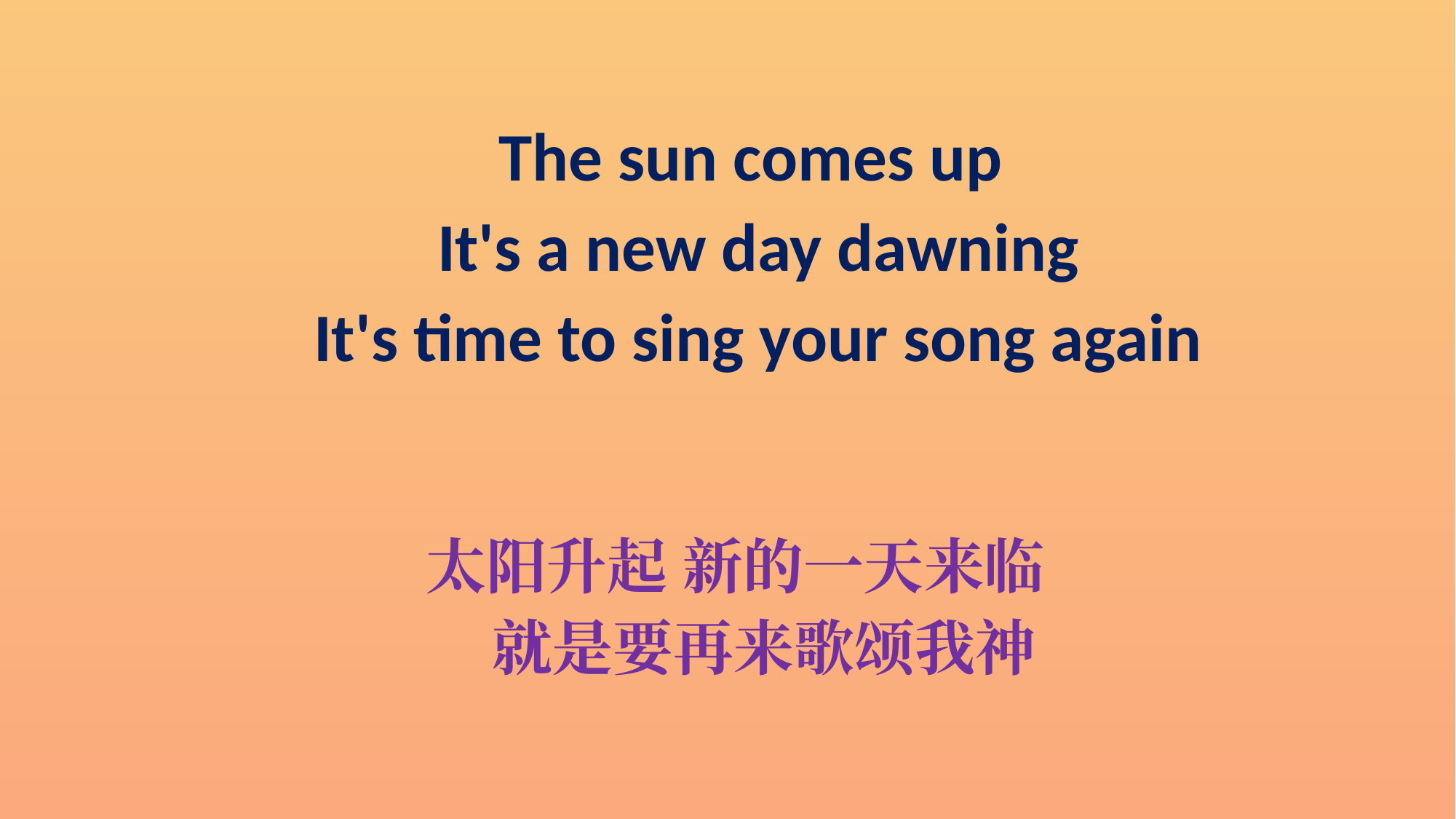

The sun comes up
   It's a new day dawning
   It's time to sing your song again

太阳升起 新的一天来临
   就是要再来歌颂我神